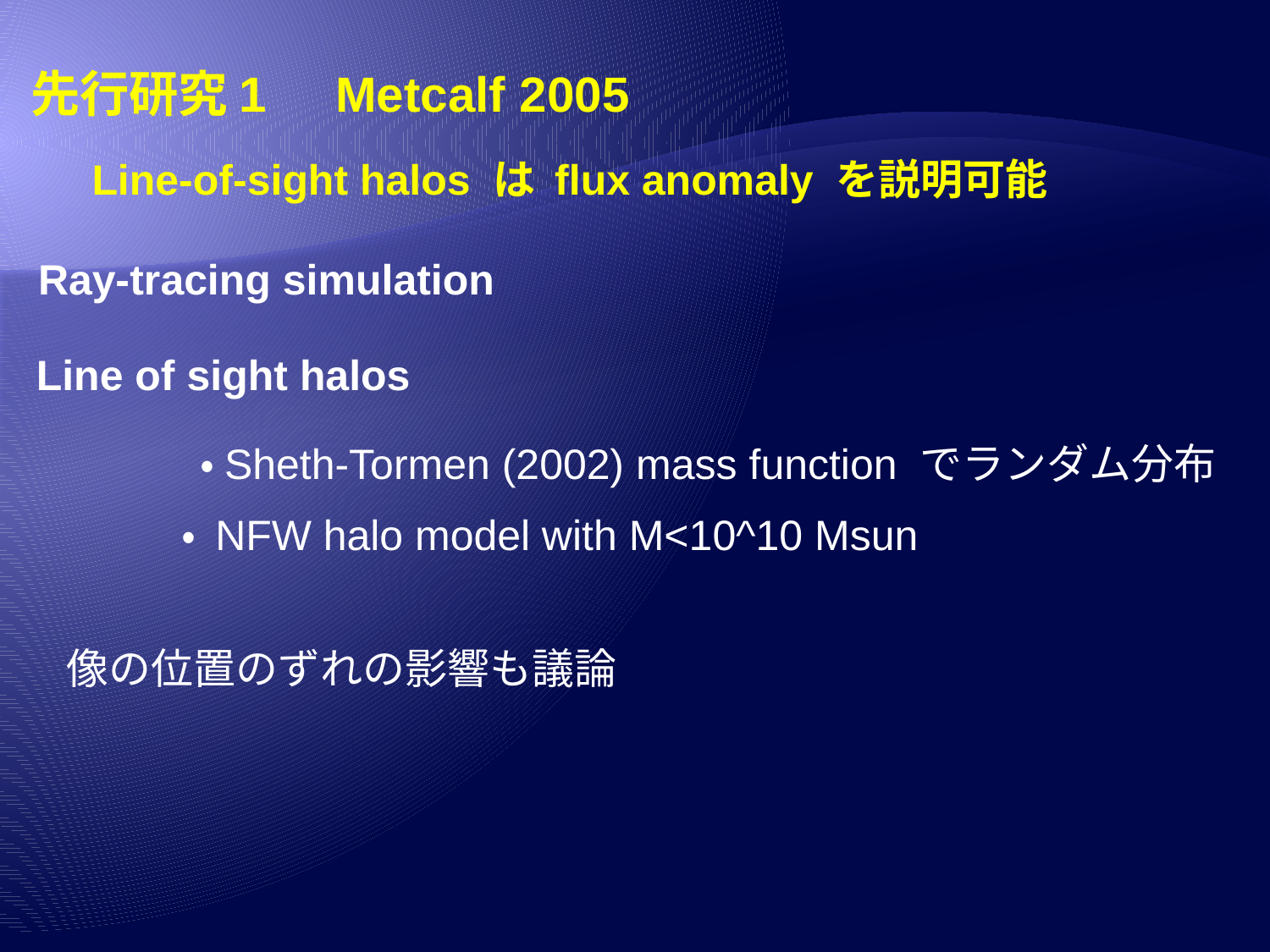

先行研究1     Metcalf 2005
Line-of-sight halos は flux anomaly を説明可能
Ray-tracing simulation
Line of sight halos
・Sheth-Tormen (2002) mass function でランダム分布
・ NFW halo model with M<10^10 Msun
像の位置のずれの影響も議論